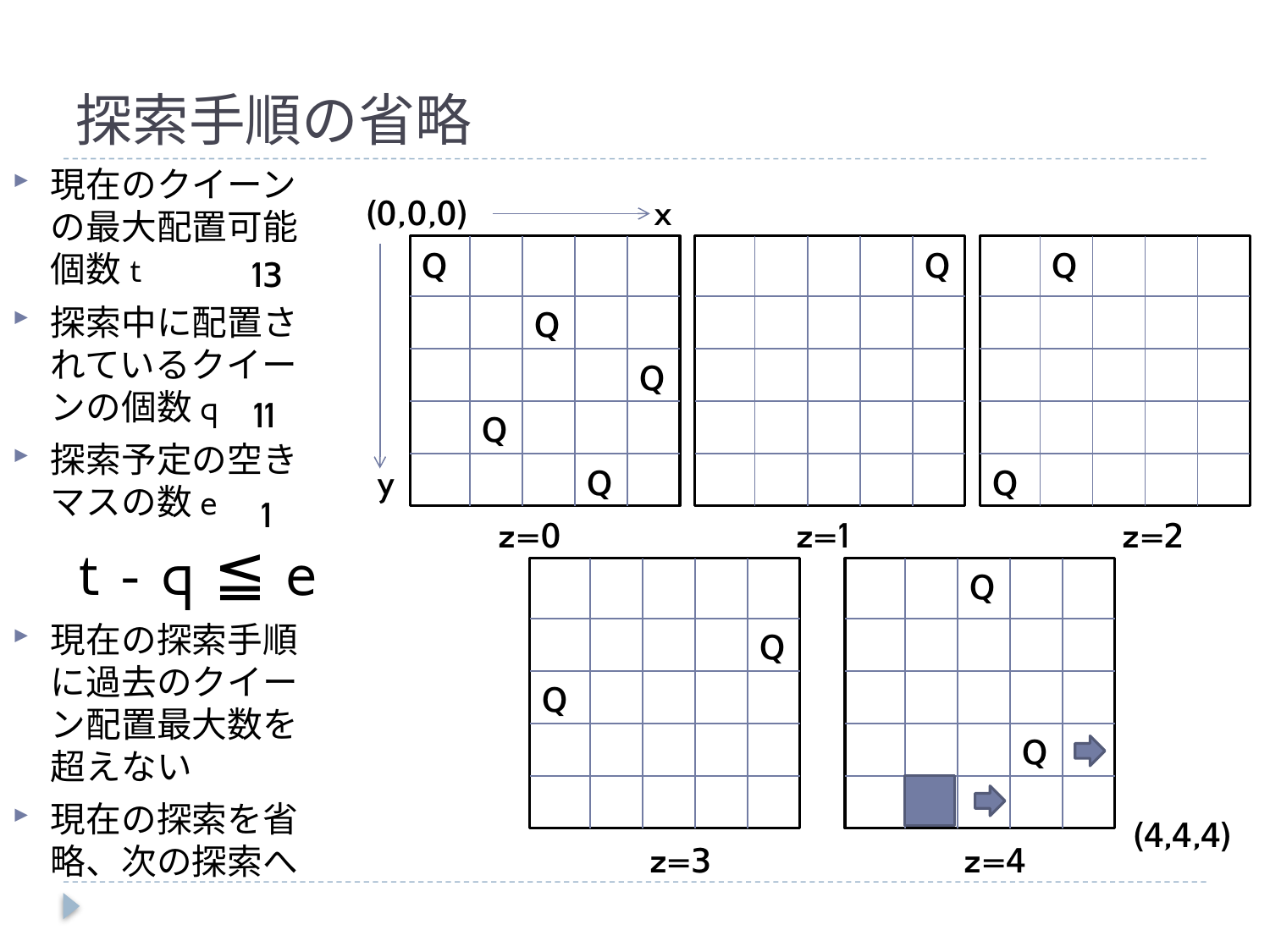

# 探索手順の省略
現在のクイーンの最大配置可能個数t
探索中に配置されているクイーンの個数q
探索予定の空きマスの数e
現在の探索手順に過去のクイーン配置最大数を超えない
現在の探索を省略、次の探索へ
(0,0,0)
x

Q

Q

Q
13
Q
Q
11
Q
y
Q
Q
1
z=0
z=1
z=2
t - q ≦ e

Q
Q
Q
Q

Q

(4,4,4)
z=3
z=4